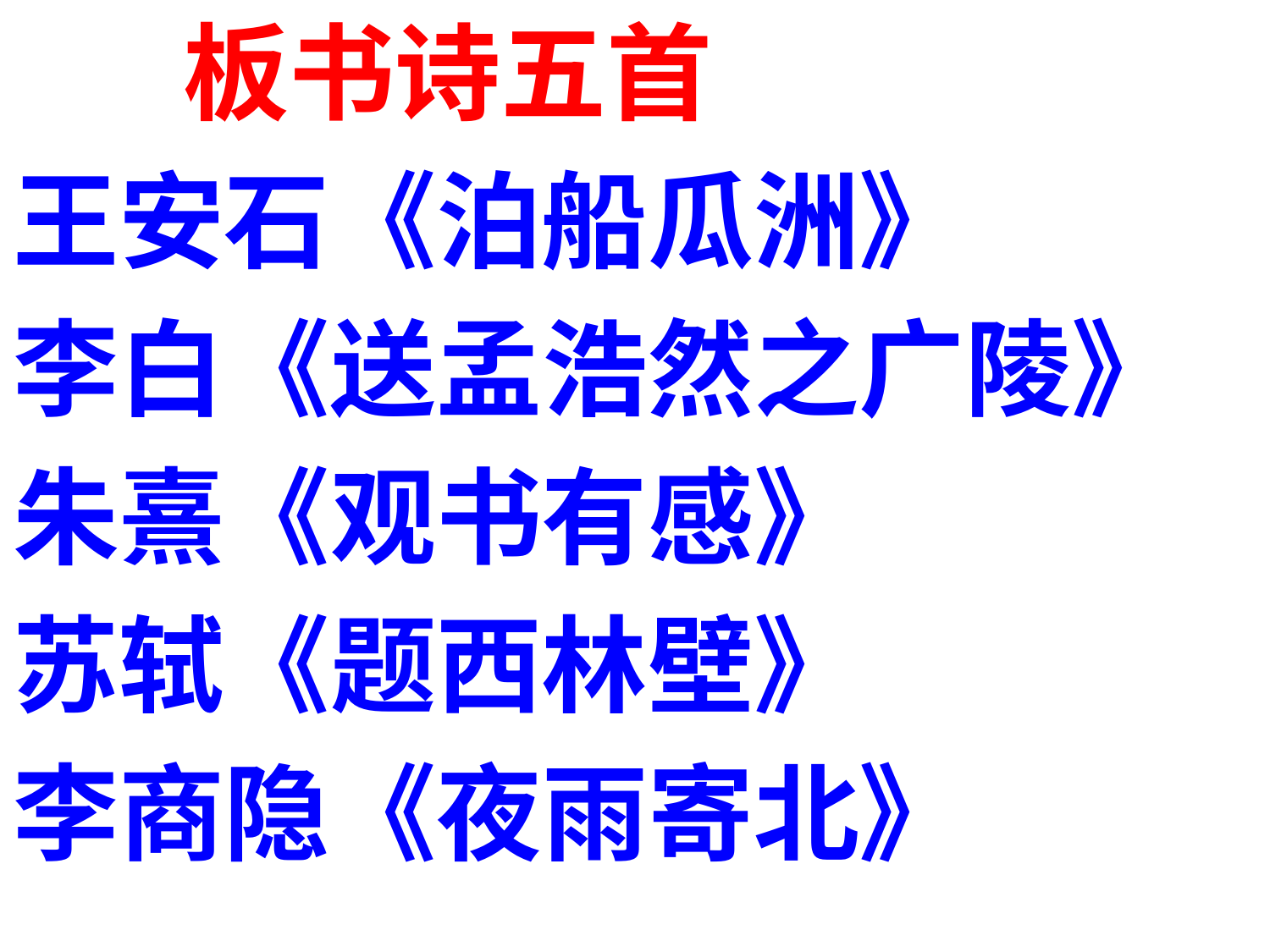

板书诗五首
王安石《泊船瓜洲》
李白《送孟浩然之广陵》
朱熹《观书有感》
苏轼《题西林壁》
李商隐《夜雨寄北》